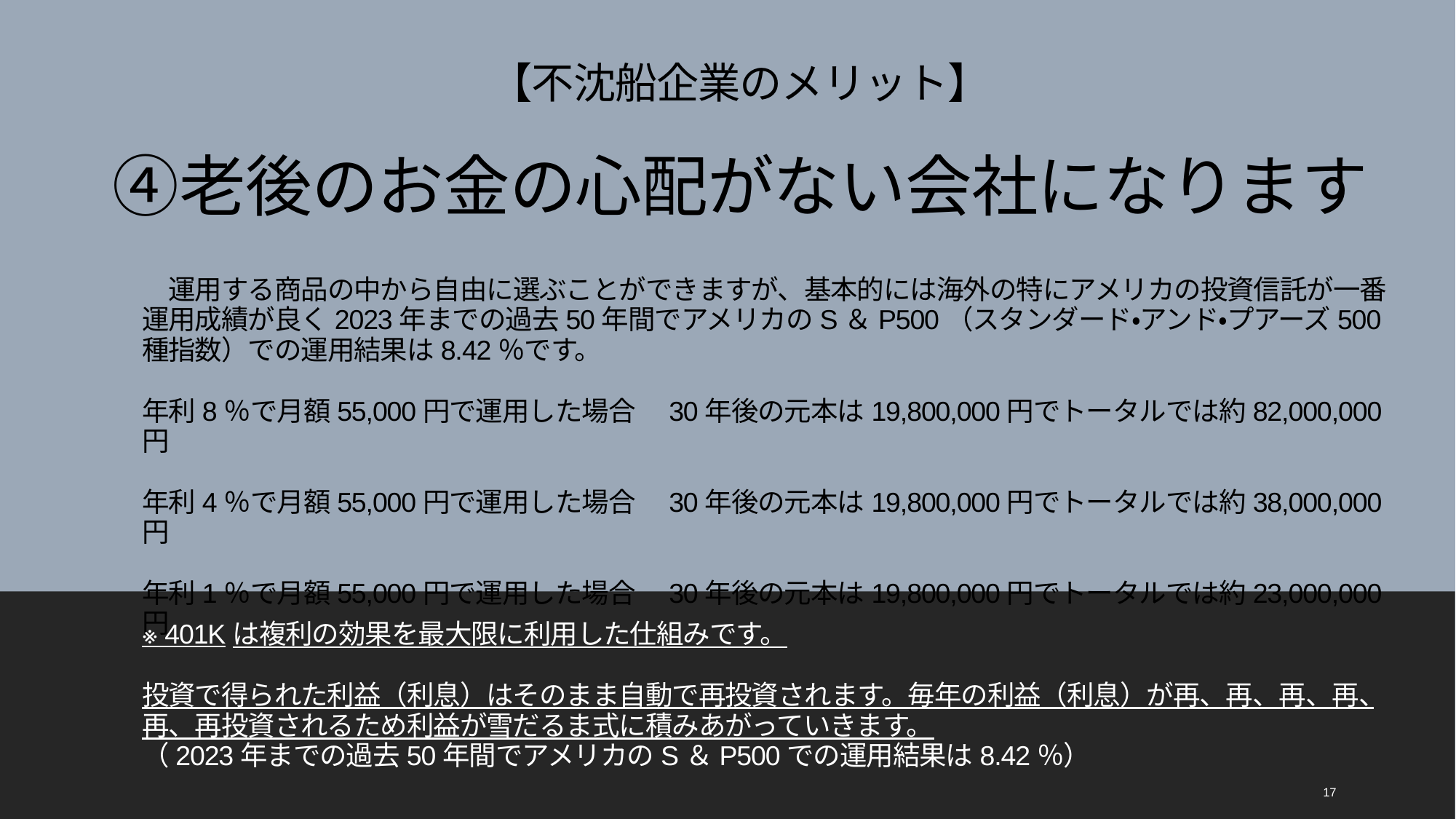

【不沈船企業のメリット】
④老後のお金の心配がない会社になります
　運用する商品の中から自由に選ぶことができますが、基本的には海外の特にアメリカの投資信託が一番運用成績が良く2023年までの過去50年間でアメリカのS＆P500（スタンダード・アンド・プアーズ500種指数）での運用結果は8.42％です。

年利8％で月額55,000円で運用した場合　30年後の元本は19,800,000円でトータルでは約82,000,000円

年利4％で月額55,000円で運用した場合　30年後の元本は19,800,000円でトータルでは約38,000,000円

年利1％で月額55,000円で運用した場合　30年後の元本は19,800,000円でトータルでは約23,000,000円

# ※401Kは複利の効果を最大限に利用した仕組みです。 投資で得られた利益（利息）はそのまま自動で再投資されます。毎年の利益（利息）が再、再、再、再、再、再投資されるため利益が雪だるま式に積みあがっていきます。 （2023年までの過去50年間でアメリカのS＆P500での運用結果は8.42％）
17